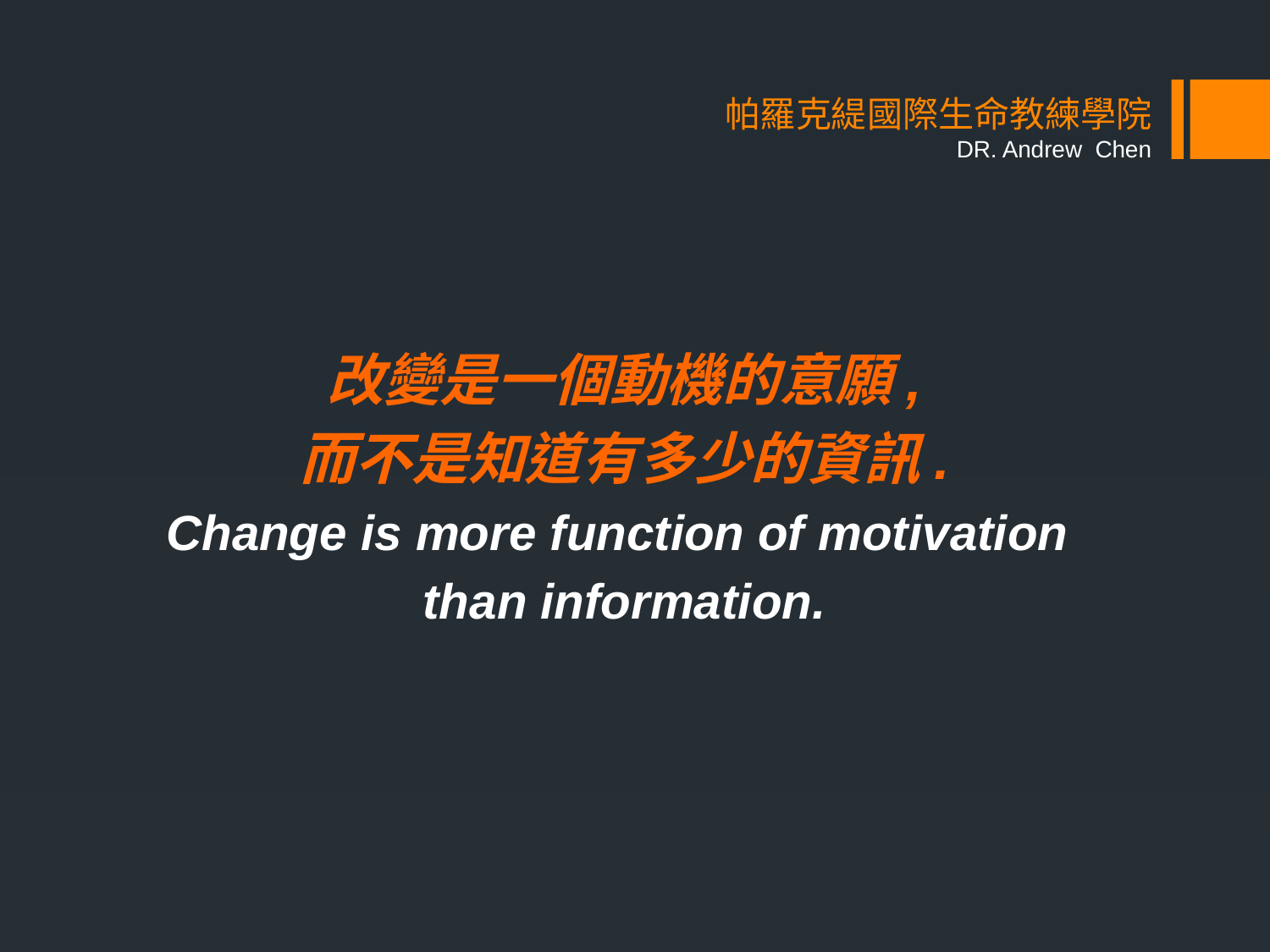

# 帕羅克緹國際生命教練學院 DR. Andrew  Chen

改變是一個動機的意願,
而不是知道有多少的資訊.
Change is more function of motivation
than information.